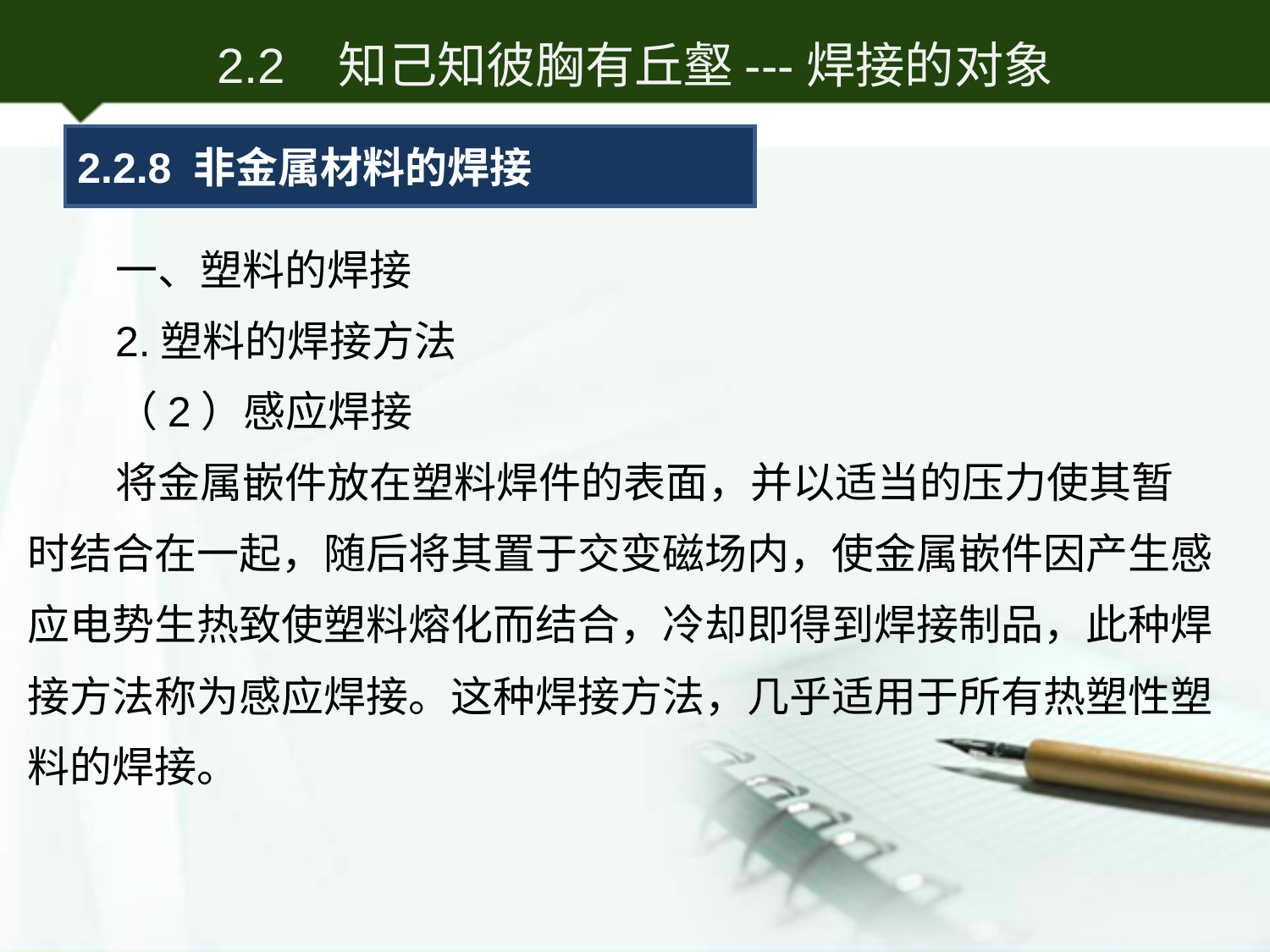

2.2   知己知彼胸有丘壑---焊接的对象
2.2.8 非金属材料的焊接
一、塑料的焊接
2.塑料的焊接方法
（2）感应焊接
将金属嵌件放在塑料焊件的表面，并以适当的压力使其暂时结合在一起，随后将其置于交变磁场内，使金属嵌件因产生感应电势生热致使塑料熔化而结合，冷却即得到焊接制品，此种焊接方法称为感应焊接。这种焊接方法，几乎适用于所有热塑性塑料的焊接。